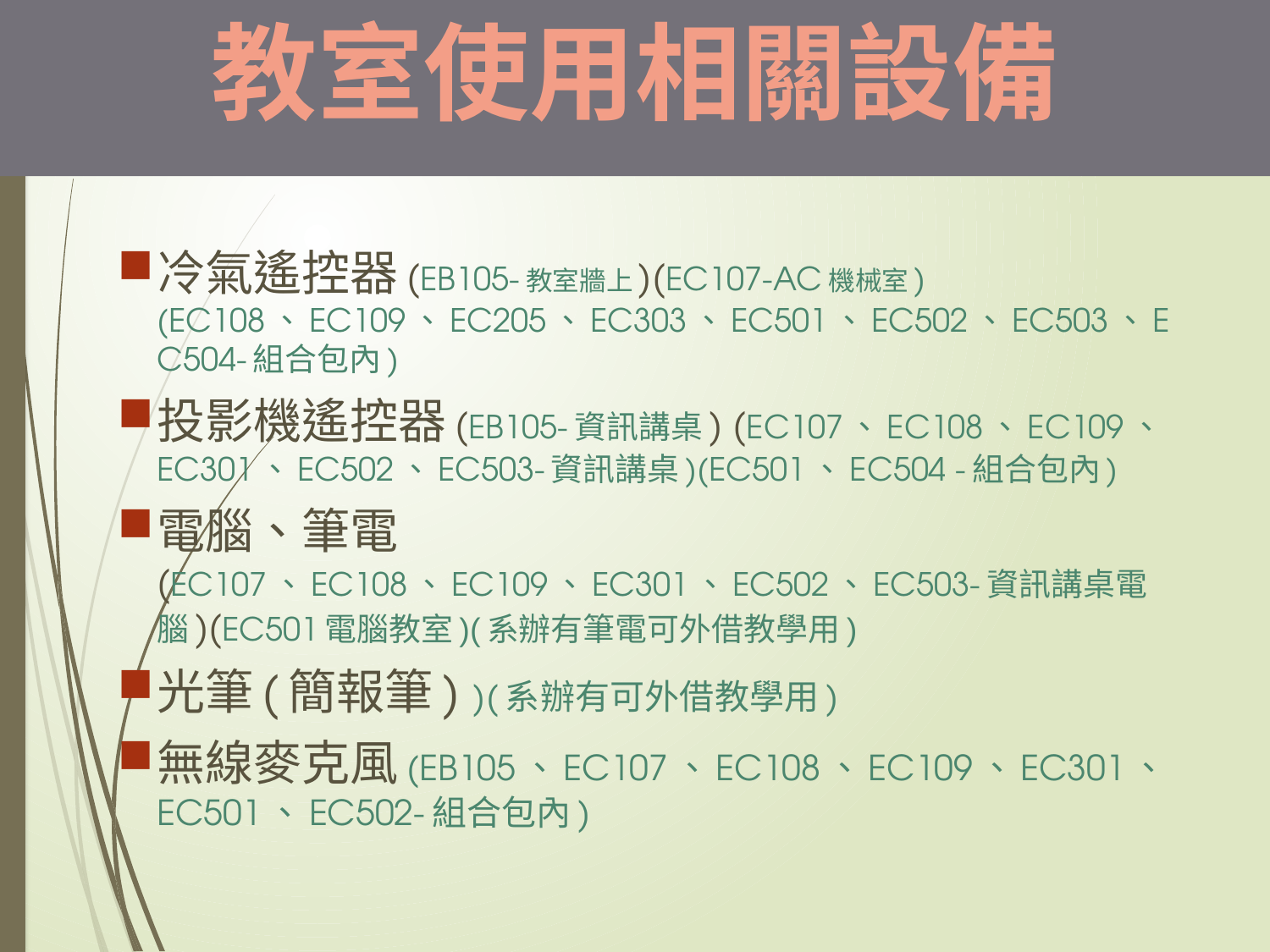

# 教室使用相關設備
冷氣遙控器(EB105-教室牆上)(EC107-AC機械室)(EC108、EC109、EC205、EC303、EC501、EC502、EC503、EC504-組合包內)
投影機遙控器(EB105-資訊講桌) (EC107、EC108、EC109、EC301、EC502、EC503-資訊講桌)(EC501、EC504 -組合包內)
電腦、筆電(EC107、EC108、EC109、EC301、EC502、EC503-資訊講桌電腦)(EC501電腦教室)(系辦有筆電可外借教學用)
光筆(簡報筆) )(系辦有可外借教學用)
無線麥克風(EB105、EC107、EC108、EC109、EC301、EC501、EC502-組合包內)